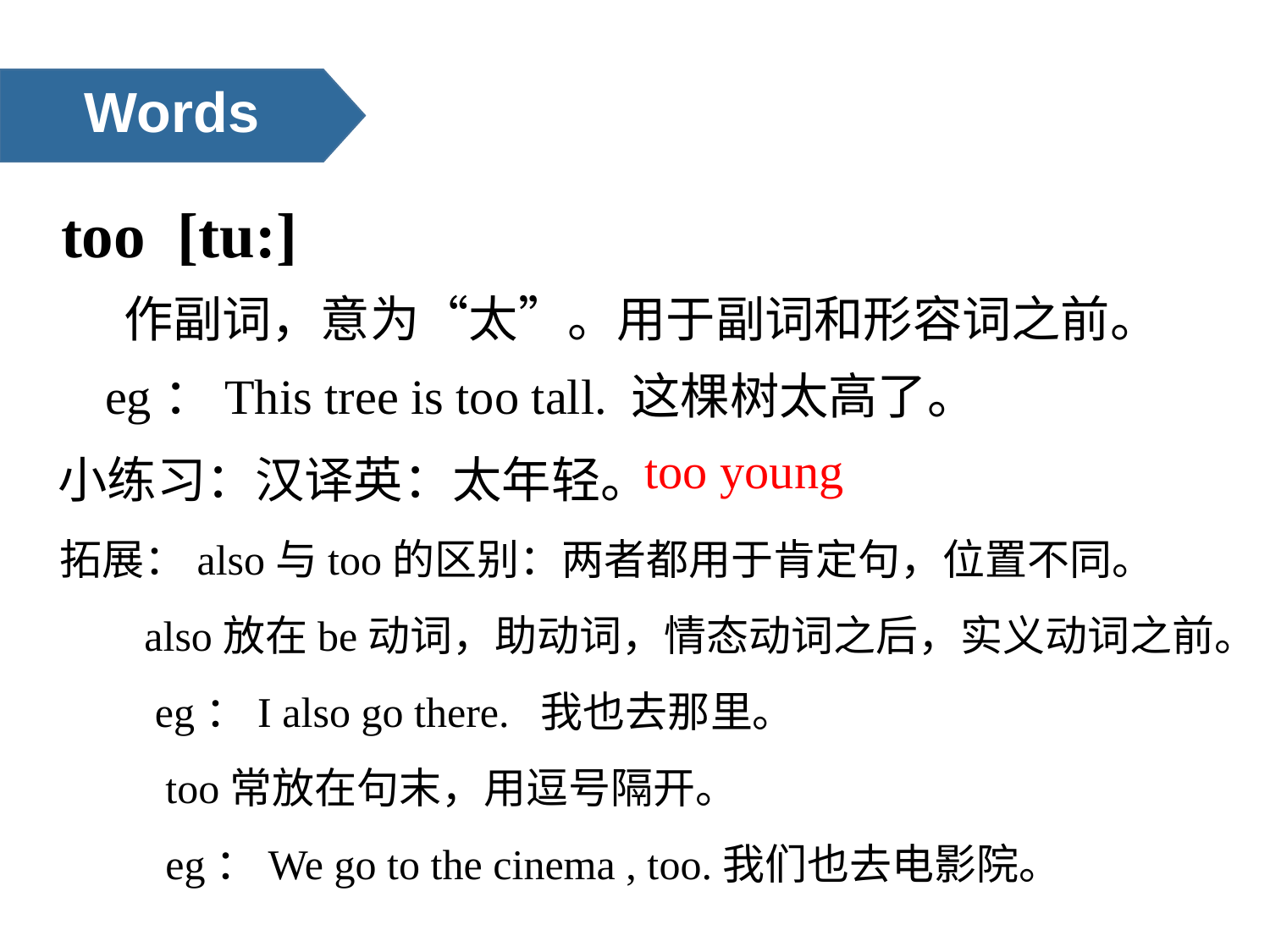

Words
too  [tu:]
作副词，意为“太”。用于副词和形容词之前。
eg：This tree is too tall. 这棵树太高了。
too young
小练习：汉译英：太年轻。
拓展：also与too的区别：两者都用于肯定句，位置不同。
        also放在be动词，助动词，情态动词之后，实义动词之前。
         eg：I also go there.  我也去那里。
          too常放在句末，用逗号隔开。
          eg：We go to the cinema , too.我们也去电影院。